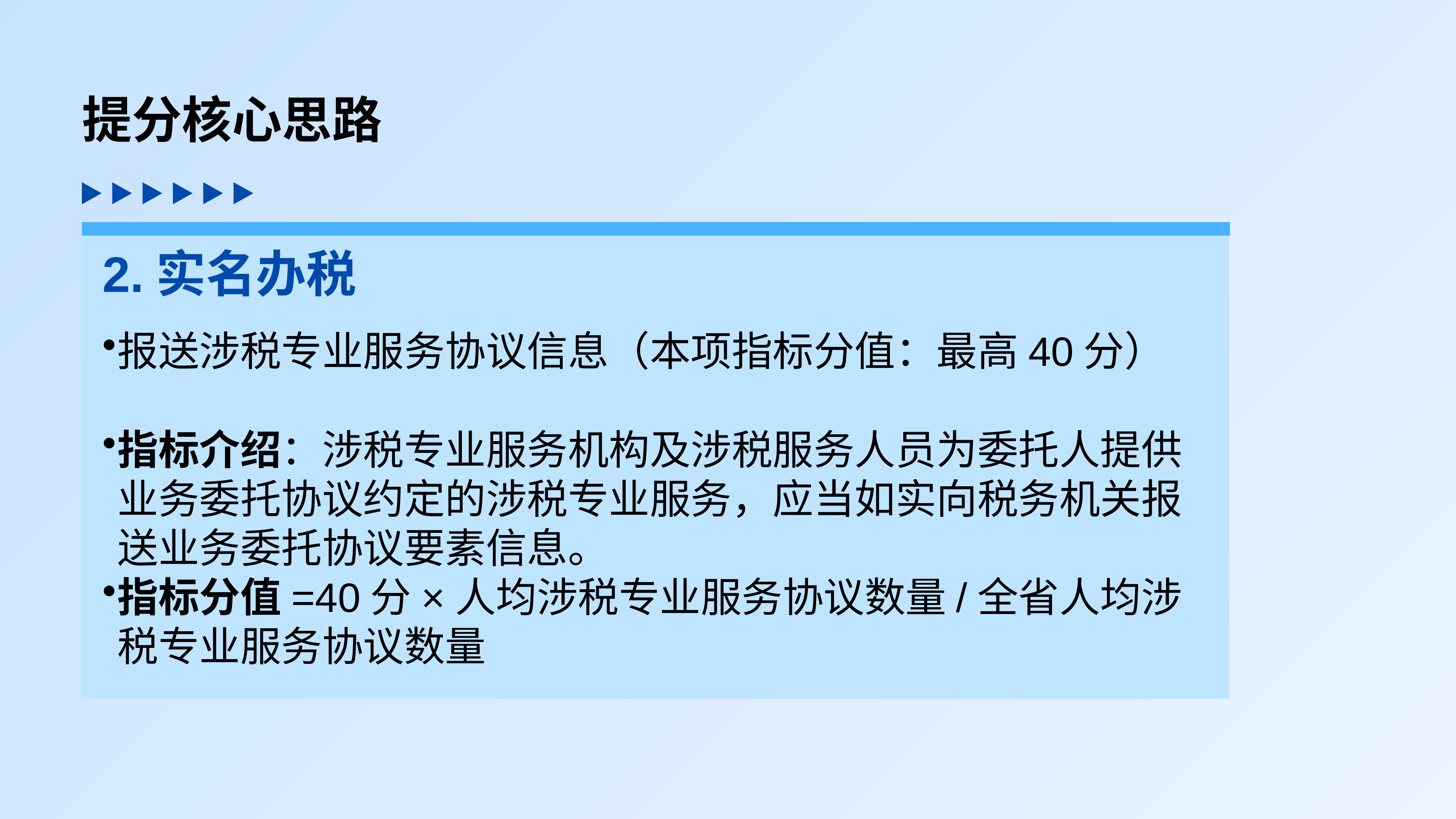

提分核心思路

2.实名办税
报送涉税专业服务协议信息（本项指标分值：最高40分）

指标介绍：涉税专业服务机构及涉税服务人员为委托人提供业务委托协议约定的涉税专业服务，应当如实向税务机关报送业务委托协议要素信息。
指标分值=40分×人均涉税专业服务协议数量/全省人均涉税专业服务协议数量